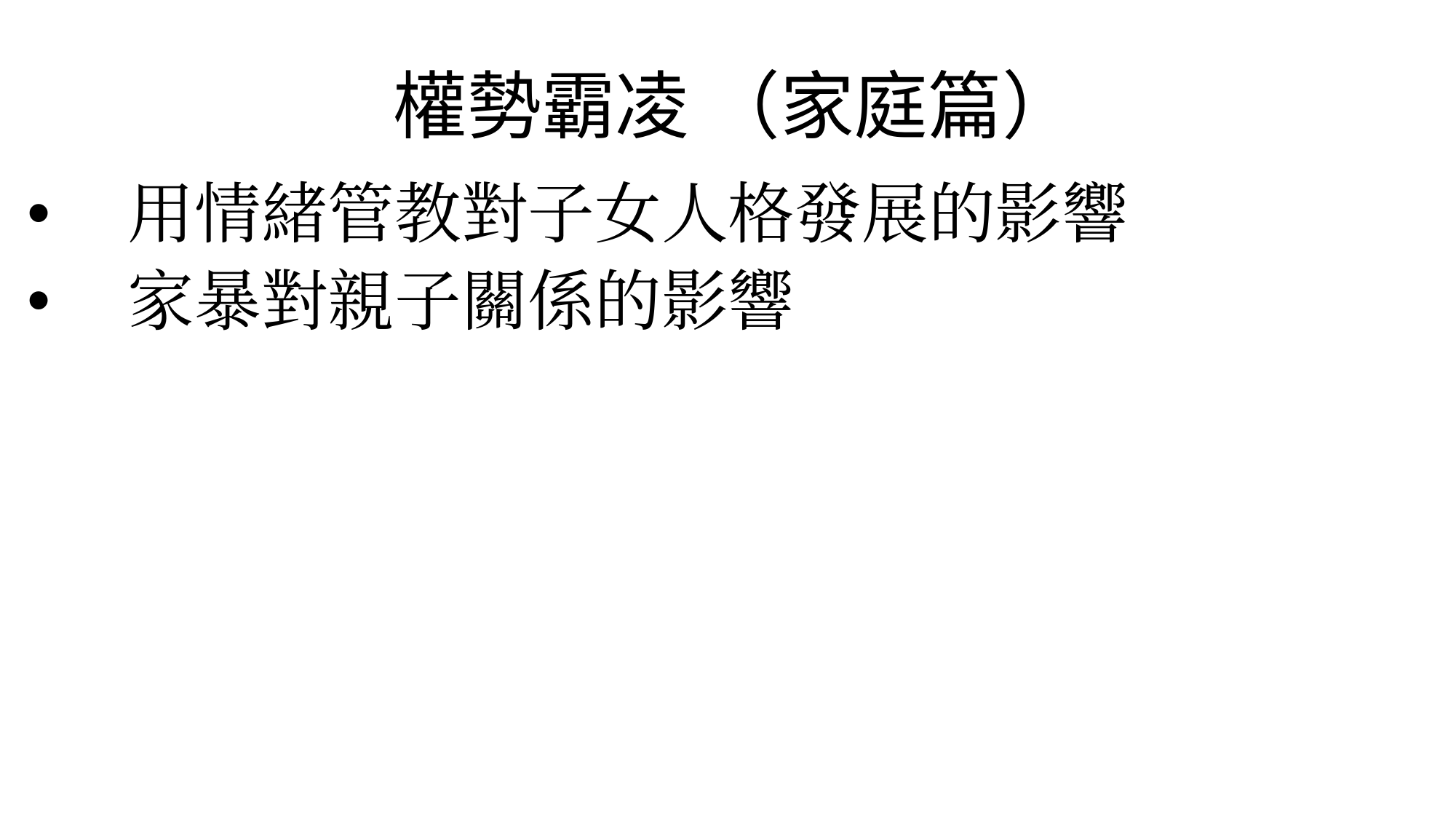

權勢霸凌 （家庭篇）
用情緒管教對子女人格發展的影響
家暴對親子關係的影響